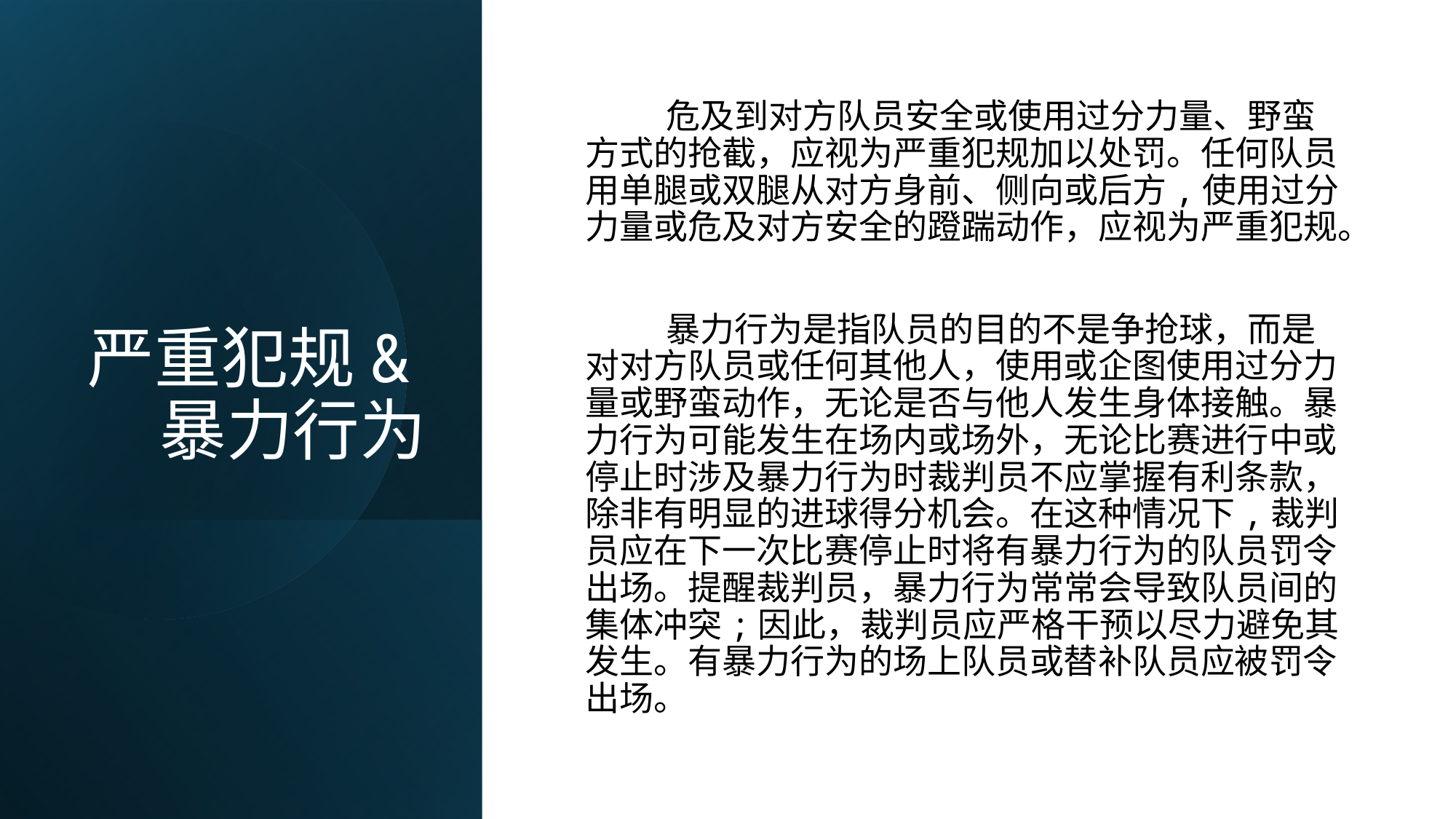

# 严重犯规&暴力行为
危及到对方队员安全或使用过分力量、野蛮方式的抢截，应视为严重犯规加以处罚。任何队员用单腿或双腿从对方身前、侧向或后方,使用过分力量或危及对方安全的蹬踹动作，应视为严重犯规。

暴力行为是指队员的目的不是争抢球，而是对对方队员或任何其他人，使用或企图使用过分力量或野蛮动作，无论是否与他人发生身体接触。暴力行为可能发生在场内或场外，无论比赛进行中或停止时涉及暴力行为时裁判员不应掌握有利条款，除非有明显的进球得分机会。在这种情况下,裁判员应在下一次比赛停止时将有暴力行为的队员罚令出场。提醒裁判员，暴力行为常常会导致队员间的集体冲突;因此，裁判员应严格干预以尽力避免其发生。有暴力行为的场上队员或替补队员应被罚令出场。